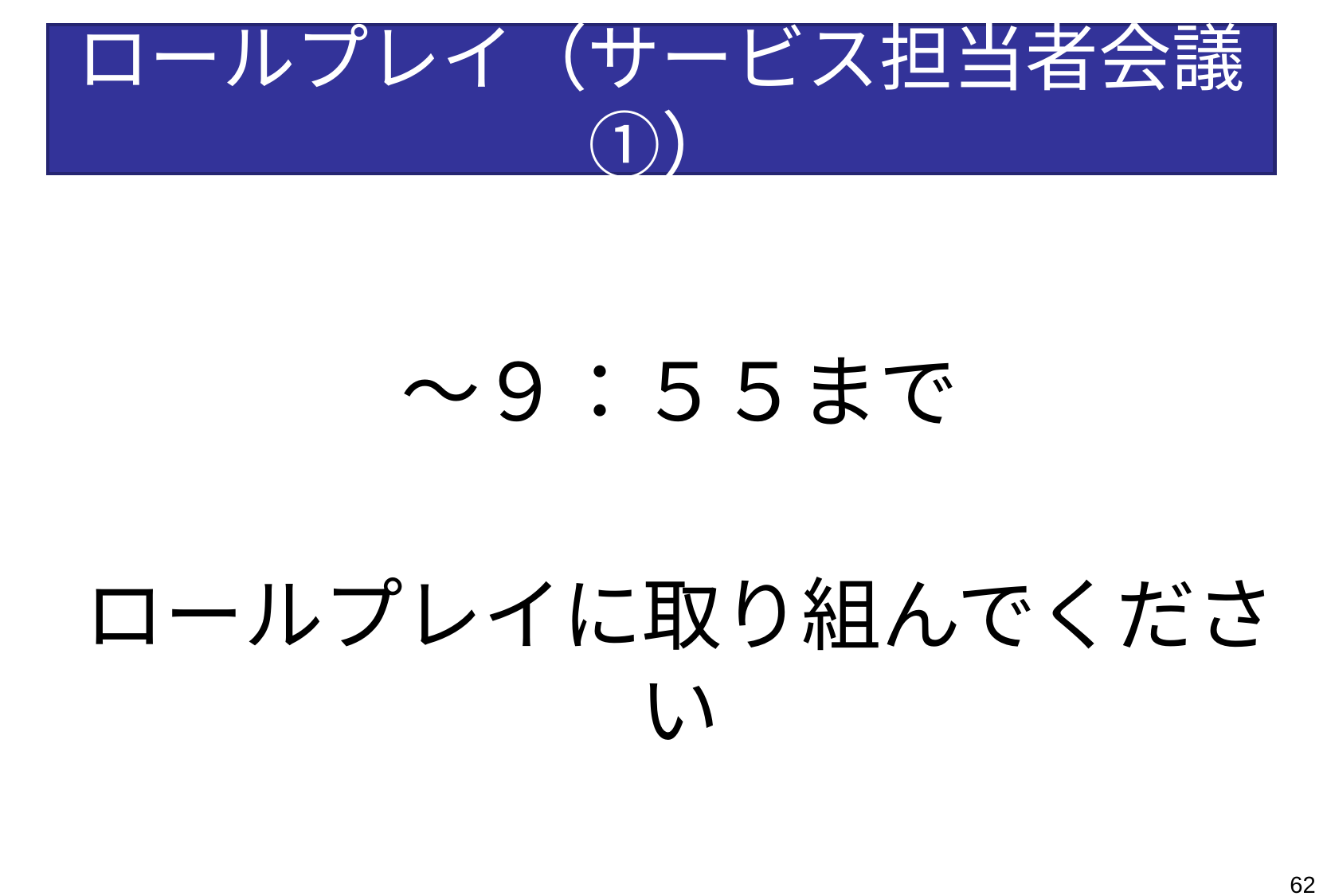

# ロールプレイ（サービス担当者会議①）
～９：５５まで

ロールプレイに取り組んでください
62